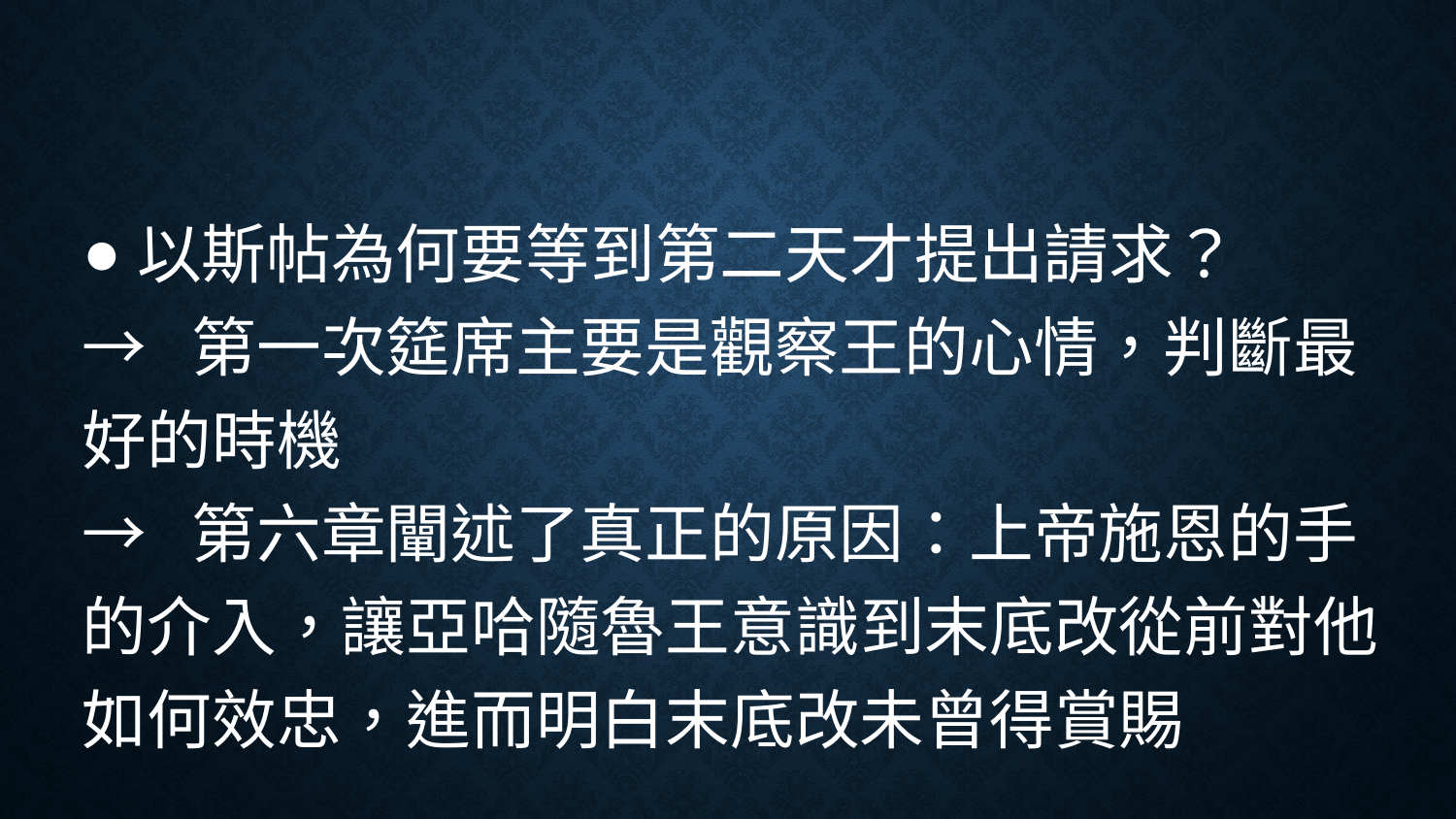

#
以斯帖為何要等到第二天才提出請求？
→  第一次筵席主要是觀察王的心情，判斷最好的時機
→  第六章闡述了真正的原因：上帝施恩的手的介入，讓亞哈隨魯王意識到末底改從前對他如何效忠，進而明白末底改未曾得賞賜